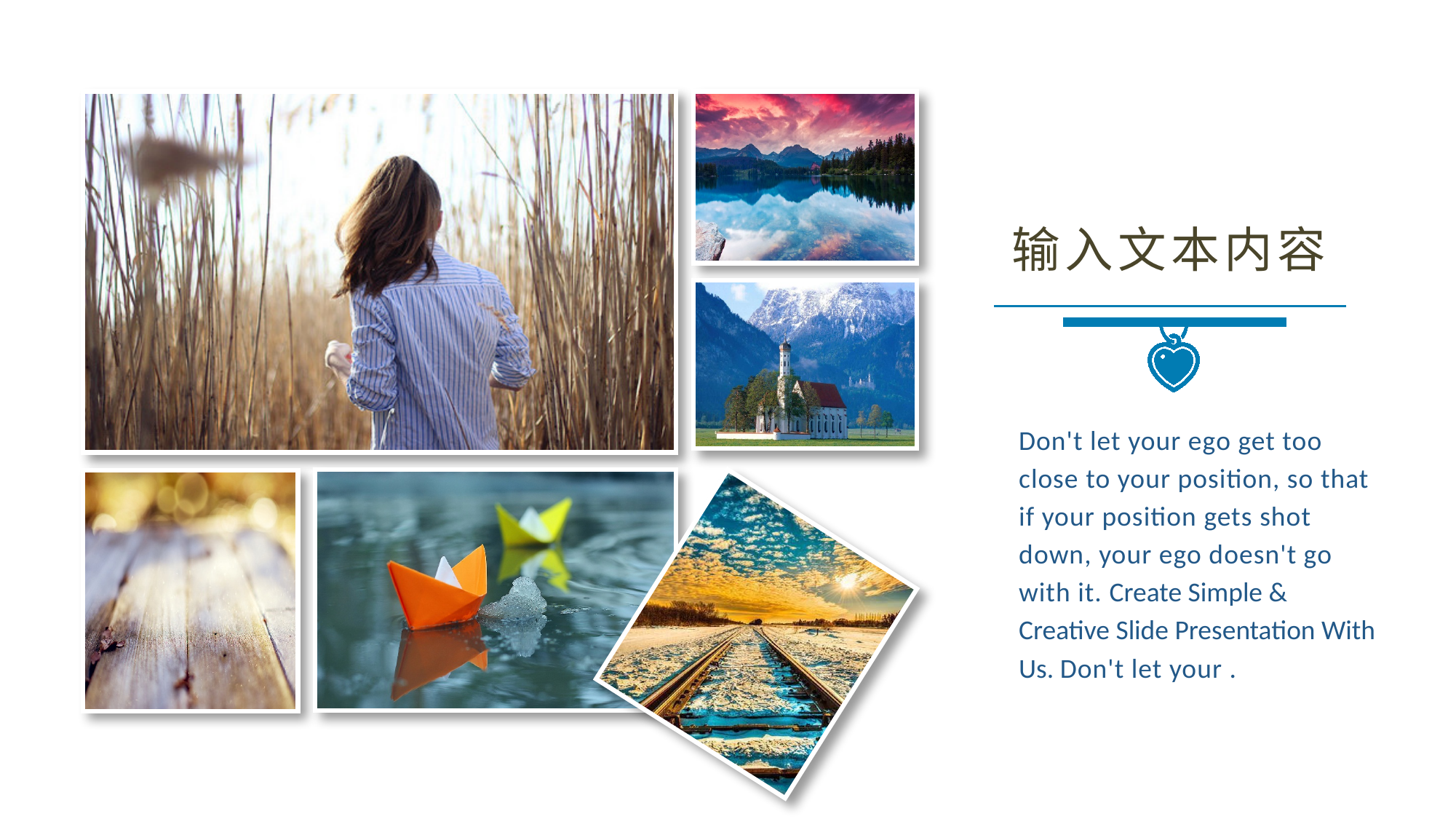

输入文本内容

Don't let your ego get too close to your position, so that if your position gets shot down, your ego doesn't go with it. Create Simple & Creative Slide Presentation With Us. Don't let your .

延迟符